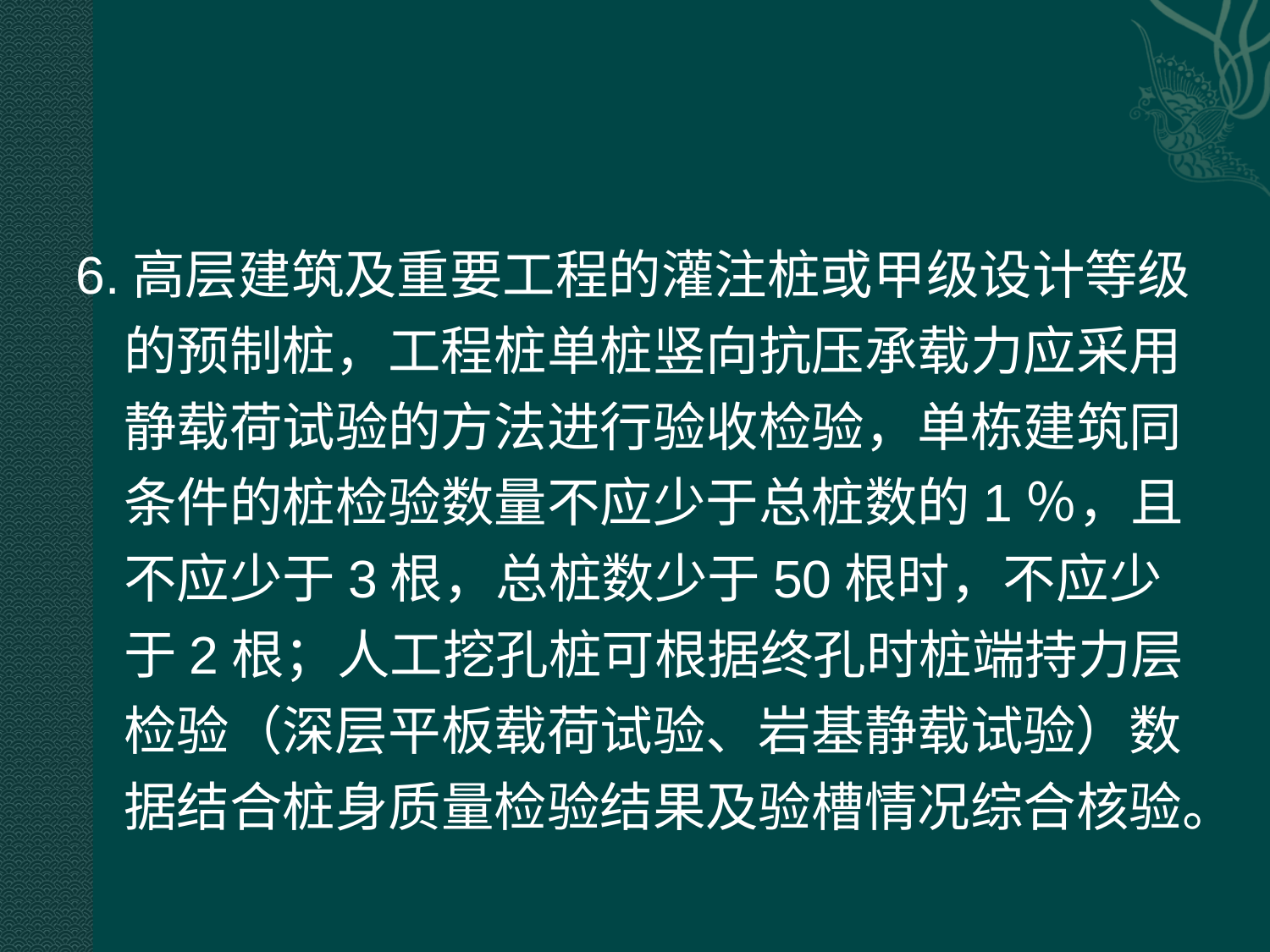

#
6.高层建筑及重要工程的灌注桩或甲级设计等级的预制桩，工程桩单桩竖向抗压承载力应采用静载荷试验的方法进行验收检验，单栋建筑同条件的桩检验数量不应少于总桩数的1％，且不应少于3根，总桩数少于50根时，不应少于2根；人工挖孔桩可根据终孔时桩端持力层检验（深层平板载荷试验、岩基静载试验）数据结合桩身质量检验结果及验槽情况综合核验。